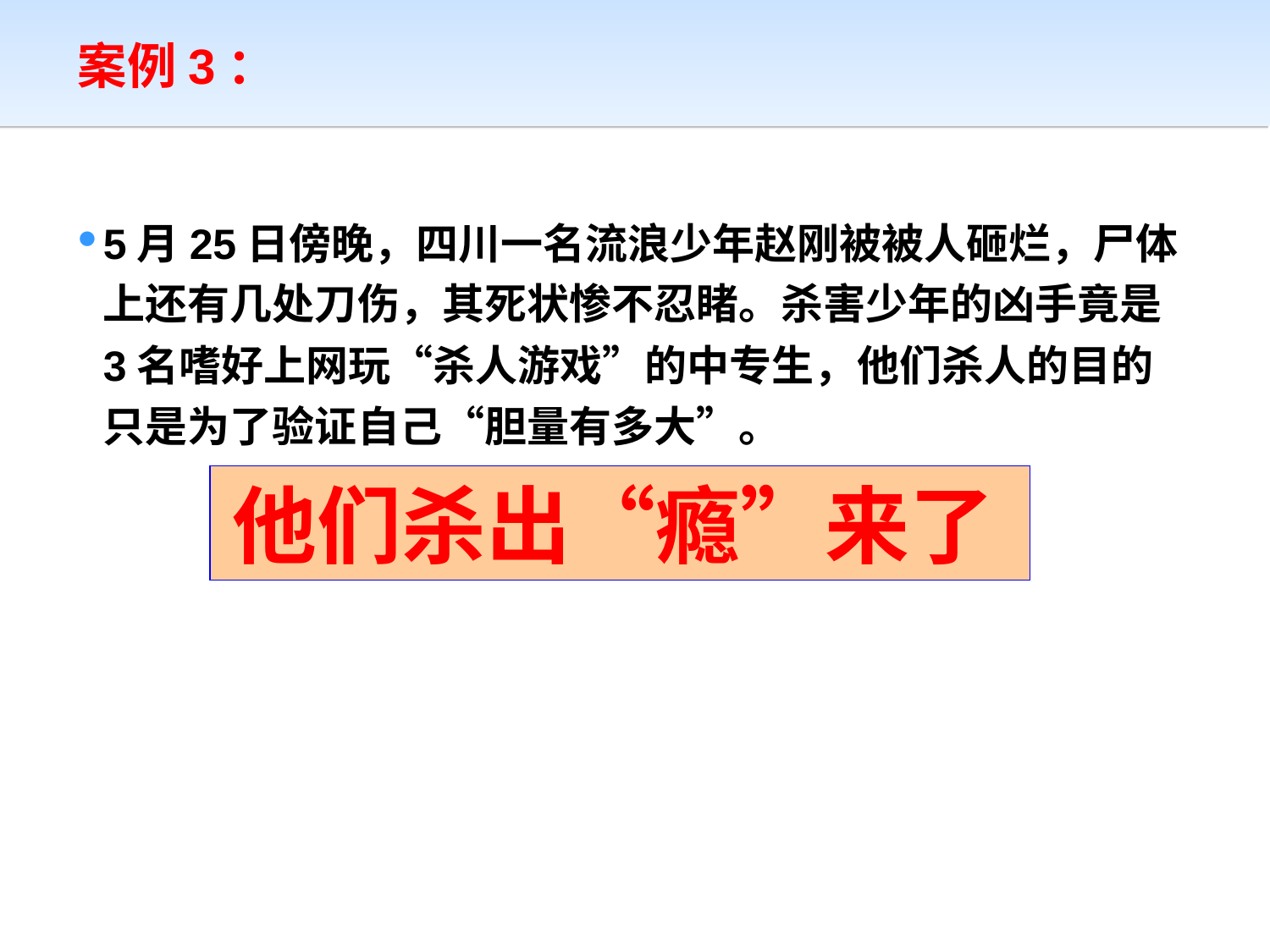

# 案例3：
5月25日傍晚，四川一名流浪少年赵刚被被人砸烂，尸体上还有几处刀伤，其死状惨不忍睹。杀害少年的凶手竟是3名嗜好上网玩“杀人游戏”的中专生，他们杀人的目的只是为了验证自己“胆量有多大”。
他们杀出“瘾”来了